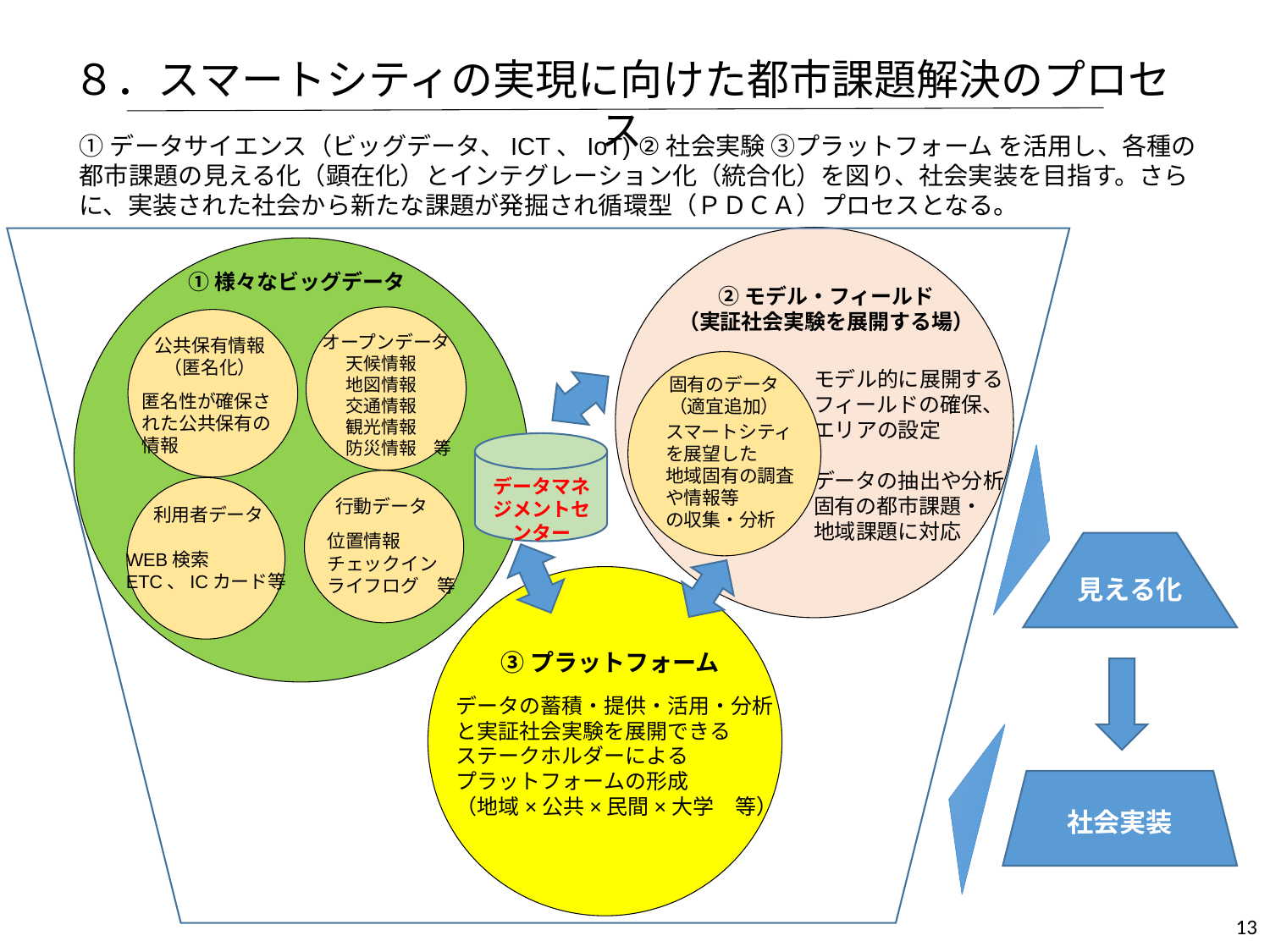

８．スマートシティの実現に向けた都市課題解決のプロセス
①データサイエンス（ビッグデータ、ICT、IoT) ②社会実験 ③プラットフォーム を活用し、各種の都市課題の見える化（顕在化）とインテグレーション化（統合化）を図り、社会実装を目指す。さらに、実装された社会から新たな課題が発掘され循環型（ＰＤＣＡ）プロセスとなる。

①様々なビッグデータ
②モデル・フィールド
（実証社会実験を展開する場）

オープンデータ
公共保有情報
（匿名化）
天候情報
地図情報
交通情報
観光情報
防災情報　等

モデル的に展開する
フィールドの確保、
エリアの設定

データの抽出や分析
固有の都市課題・
地域課題に対応

固有のデータ
（適宜追加）
匿名性が確保された公共保有の情報
スマートシティ
を展望した
地域固有の調査
や情報等
の収集・分析

行動データ
利用者データ

位置情報
チェックイン
ライフログ　等
見える化

WEB検索
ETC、ICカード等

③プラットフォーム

データの蓄積・提供・活用・分析
と実証社会実験を展開できる
ステークホルダーによる
プラットフォームの形成
（地域×公共×民間×大学　等）
社会実装

データマネジメントセンター
13